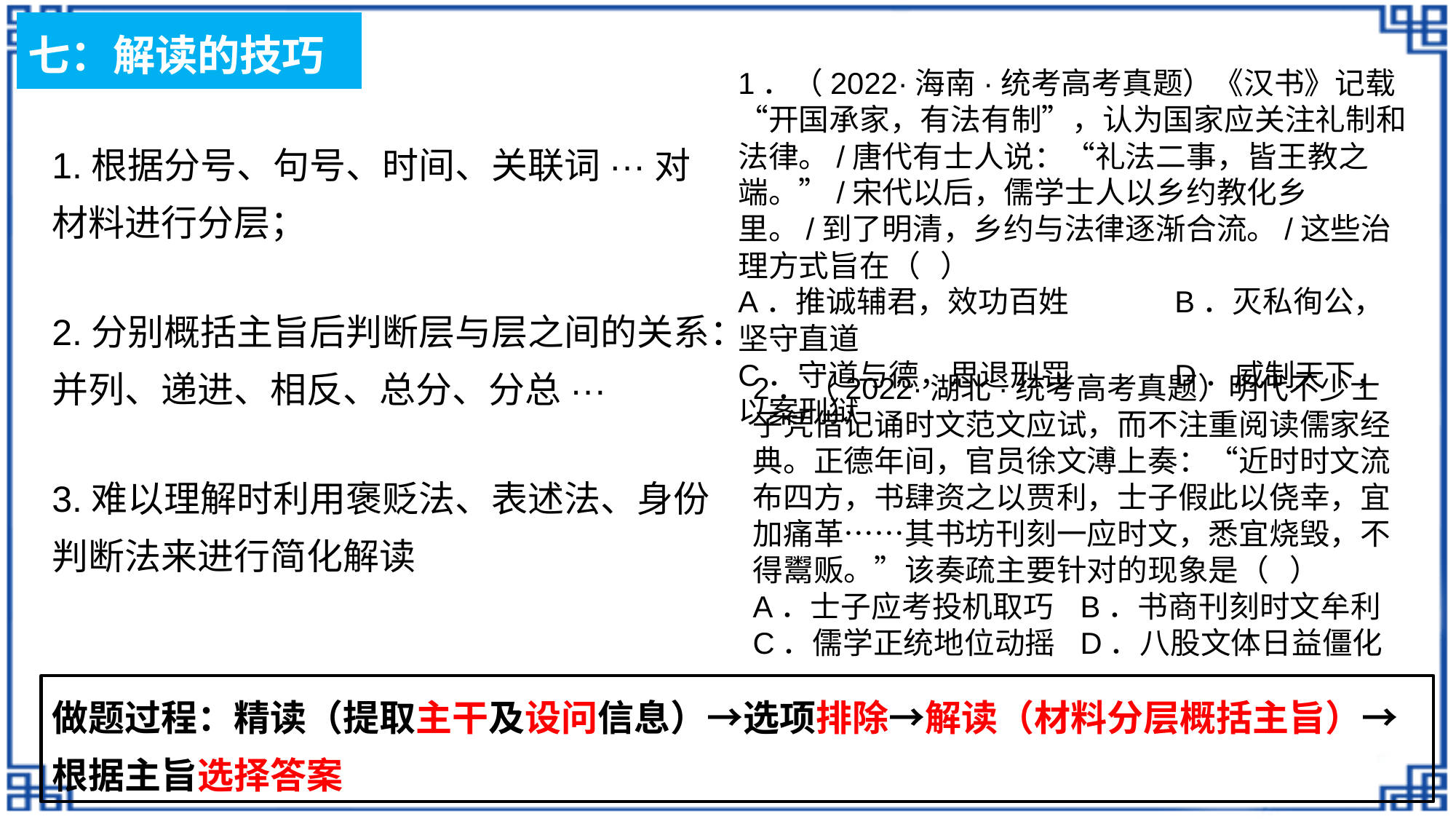

七：解读的技巧
1．（2022·海南·统考高考真题）《汉书》记载“开国承家，有法有制”，认为国家应关注礼制和法律。/唐代有士人说：“礼法二事，皆王教之端。”/宋代以后，儒学士人以乡约教化乡里。/到了明清，乡约与法律逐渐合流。/这些治理方式旨在（   ）A．推诚辅君，效功百姓	B．灭私徇公，坚守直道C．守道与德，思退刑罚	D．威制天下，以案刑狱
1.根据分号、句号、时间、关联词···对材料进行分层；
2.分别概括主旨后判断层与层之间的关系：并列、递进、相反、总分、分总···
2．（2022·湖北·统考高考真题）明代不少士子凭借记诵时文范文应试，而不注重阅读儒家经典。正德年间，官员徐文溥上奏：“近时时文流布四方，书肆资之以贾利，士子假此以侥幸，宜加痛革……其书坊刊刻一应时文，悉宜烧毁，不得鬻贩。”该奏疏主要针对的现象是（   ）
A．士子应考投机取巧	B．书商刊刻时文牟利
C．儒学正统地位动摇	D．八股文体日益僵化
3.难以理解时利用褒贬法、表述法、身份判断法来进行简化解读
做题过程：精读（提取主干及设问信息）→选项排除→解读（材料分层概括主旨）→根据主旨选择答案